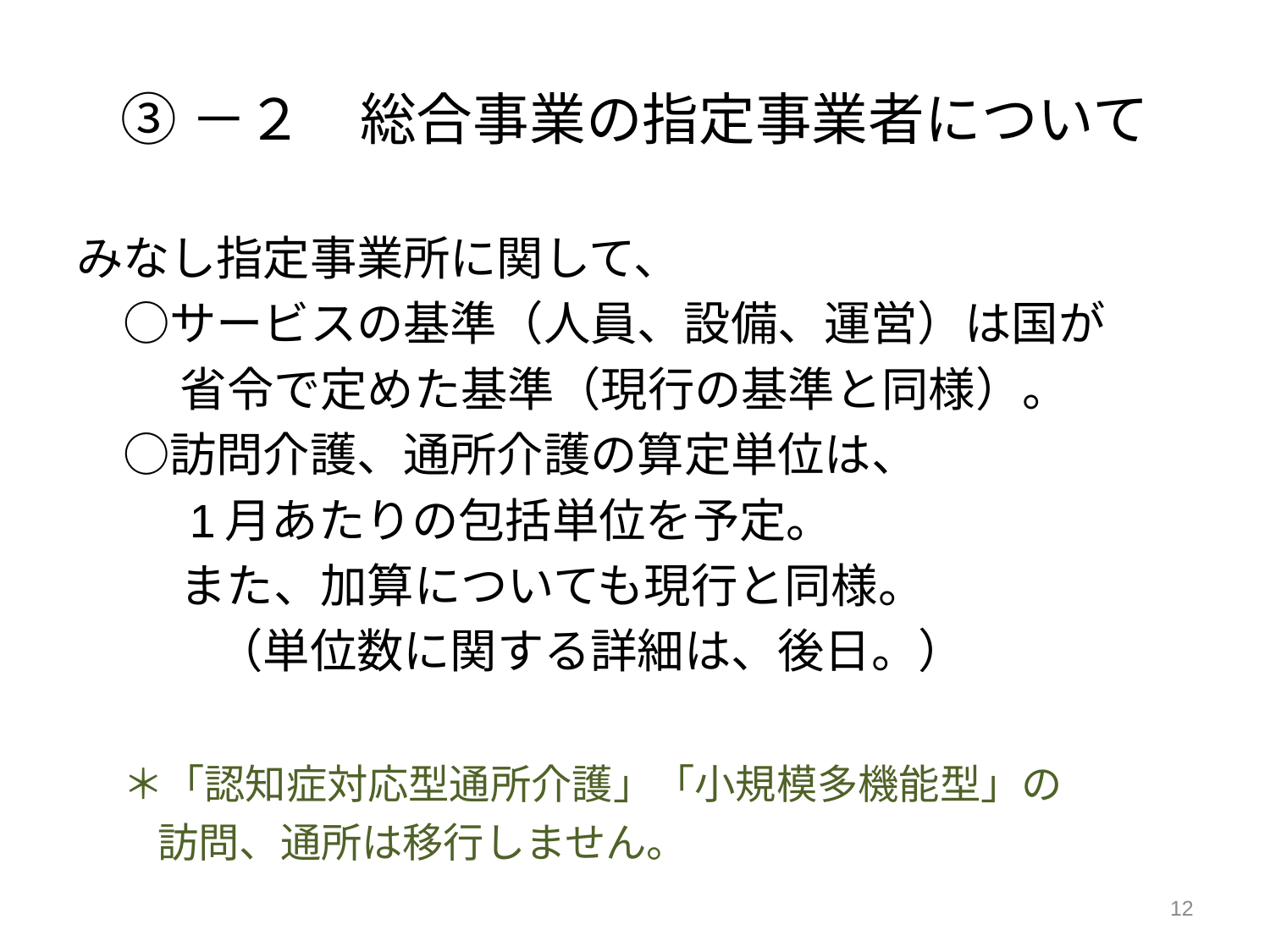

# ③－２　総合事業の指定事業者について
みなし指定事業所に関して、
　○サービスの基準（人員、設備、運営）は国が
　　 省令で定めた基準（現行の基準と同様）。
　○訪問介護、通所介護の算定単位は、
　　 1月あたりの包括単位を予定。
　　 また、加算についても現行と同様。
　　　（単位数に関する詳細は、後日。）

　＊「認知症対応型通所介護」「小規模多機能型」の
　　訪問、通所は移行しません。

12